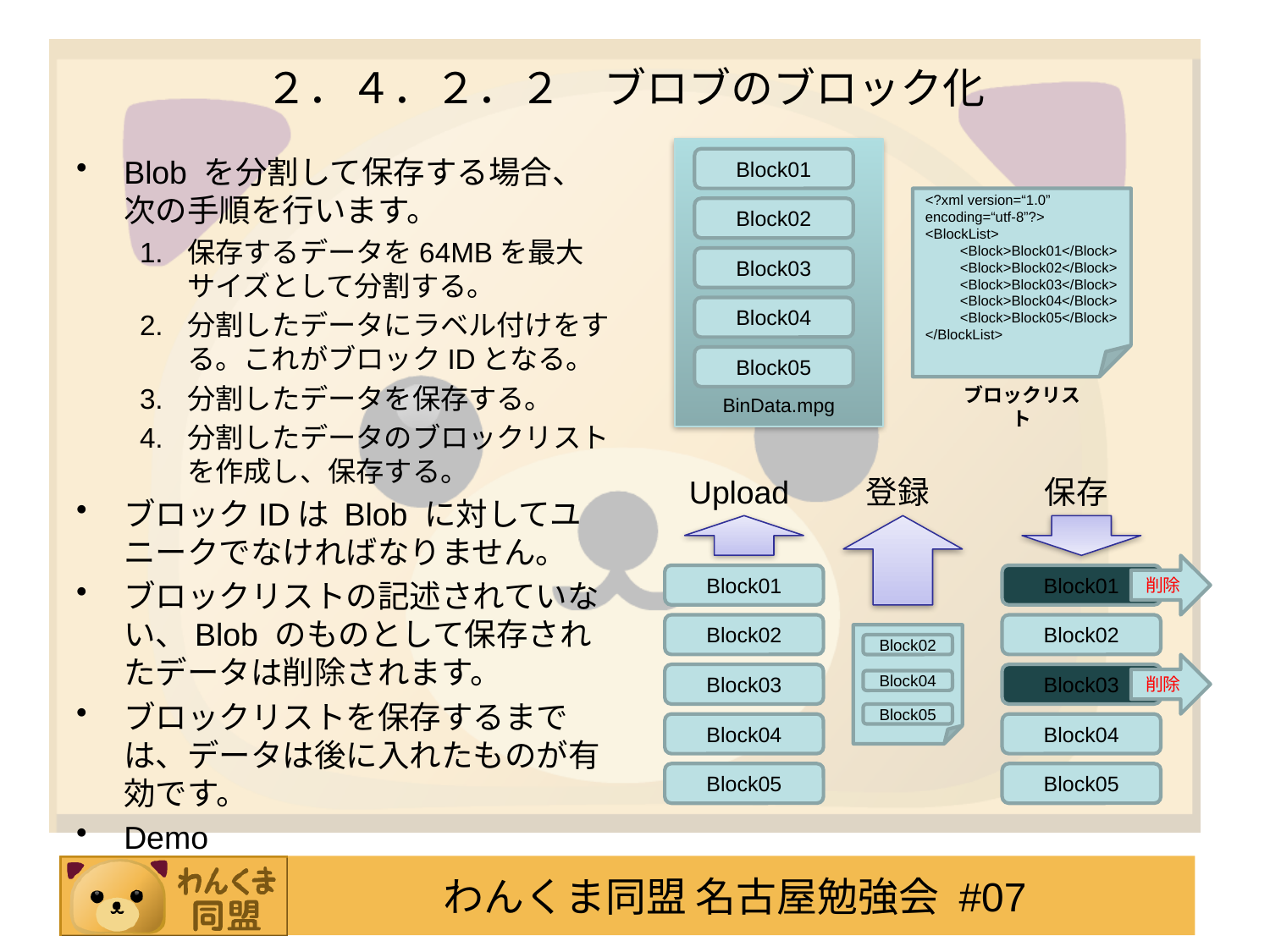

# ２．４．２．２　ブロブのブロック化

Blob を分割して保存する場合、次の手順を行います。
保存するデータを64MBを最大サイズとして分割する。
分割したデータにラベル付けをする。これがブロックIDとなる。
分割したデータを保存する。
分割したデータのブロックリストを作成し、保存する。
ブロックIDは Blob に対してユニークでなければなりません。
ブロックリストの記述されていない、Blob のものとして保存されたデータは削除されます。
ブロックリストを保存するまでは、データは後に入れたものが有効です。
Demo
Block01
<?xml version=“1.0” encoding=“utf-8”?>
<BlockList>
　　 <Block>Block01</Block>
　　 <Block>Block02</Block>
　　 <Block>Block03</Block>
　　 <Block>Block04</Block>
　　 <Block>Block05</Block>
</BlockList>
Block02
Block03
Block04
Block05
ブロックリスト
BinData.mpg
Upload
登録
保存

削除
Block01
Block01
Block02
Block02

Block02
削除
Block03
Block03
Block04
Block05
Block04
Block04
Block05
Block05